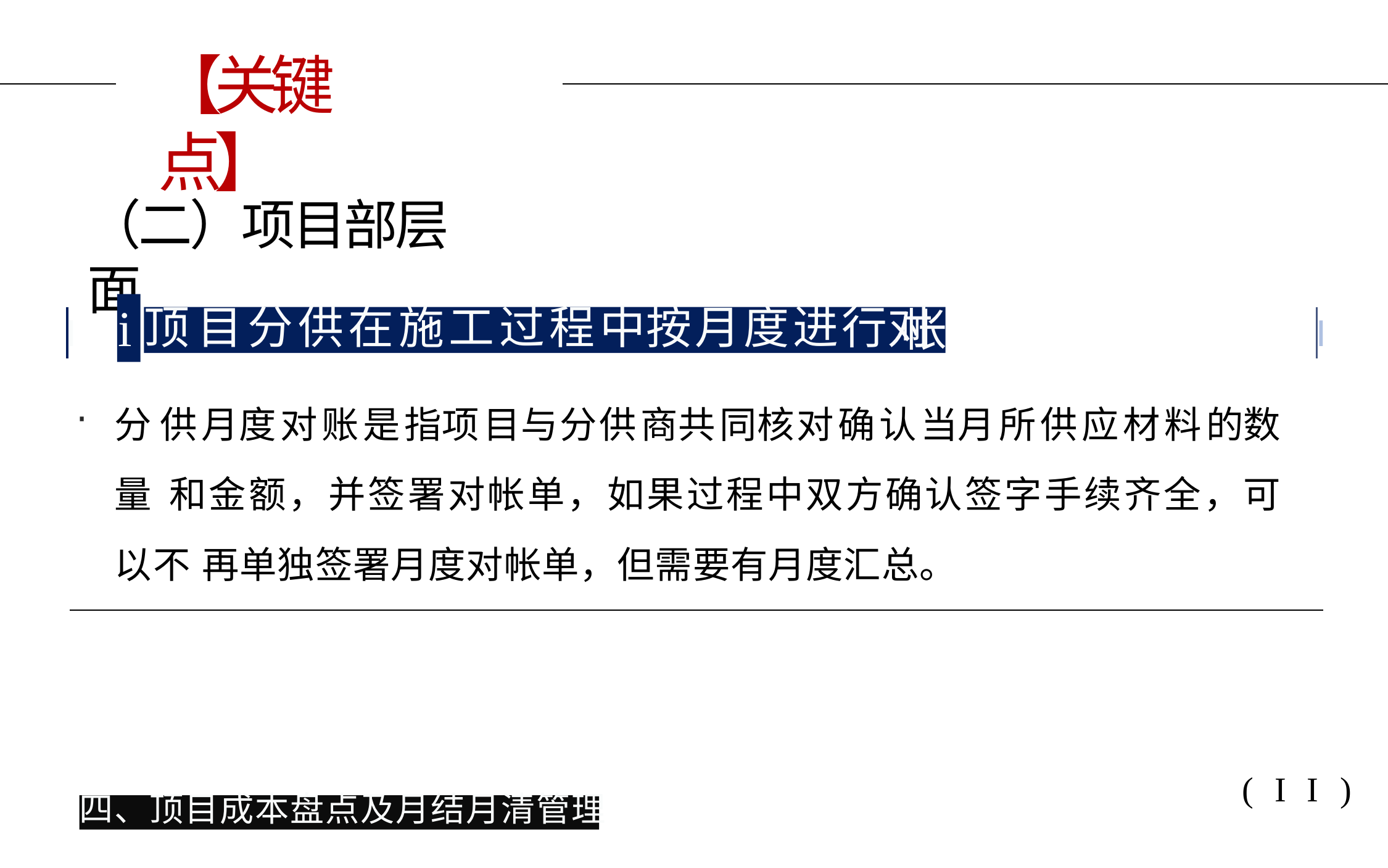

# 【关键点】

（二）项目部层面

I	i
帐
顶目分供在施工过程中按月度进行对

I
分 供月度对账是指项目与分供商共同核对确认当月所供应材料的数量 和金额，并签署对帐单，如果过程中双方确认签字手续齐全，可以不 再单独签署月度对帐单，但需要有月度汇总。

(II)
四、顶目成本盘点及月结月清管理